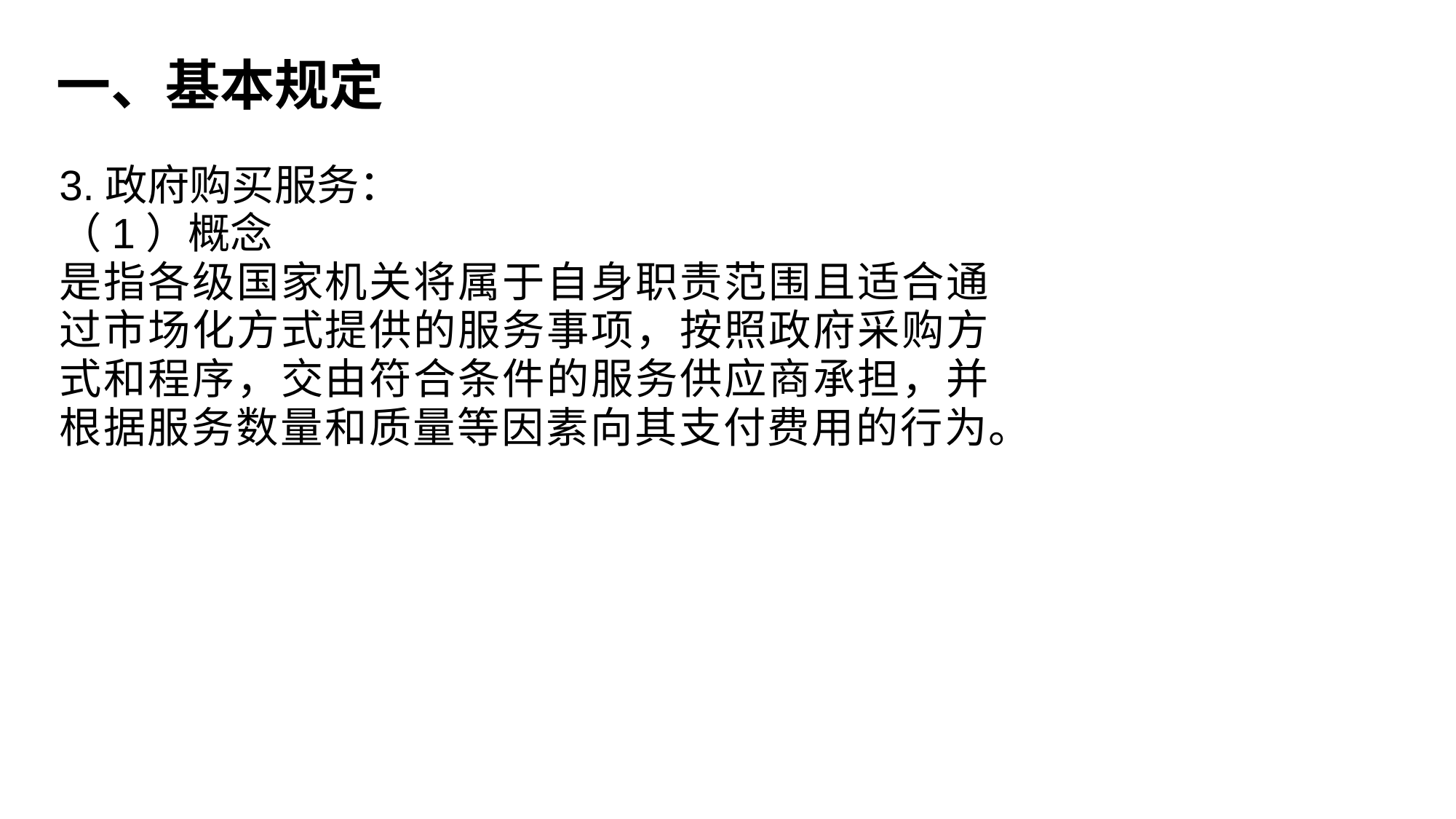

一、基本规定
3.政府购买服务：
（1）概念
是指各级国家机关将属于自身职责范围且适合通过市场化方式提供的服务事项，按照政府采购方式和程序，交由符合条件的服务供应商承担，并根据服务数量和质量等因素向其支付费用的行为。